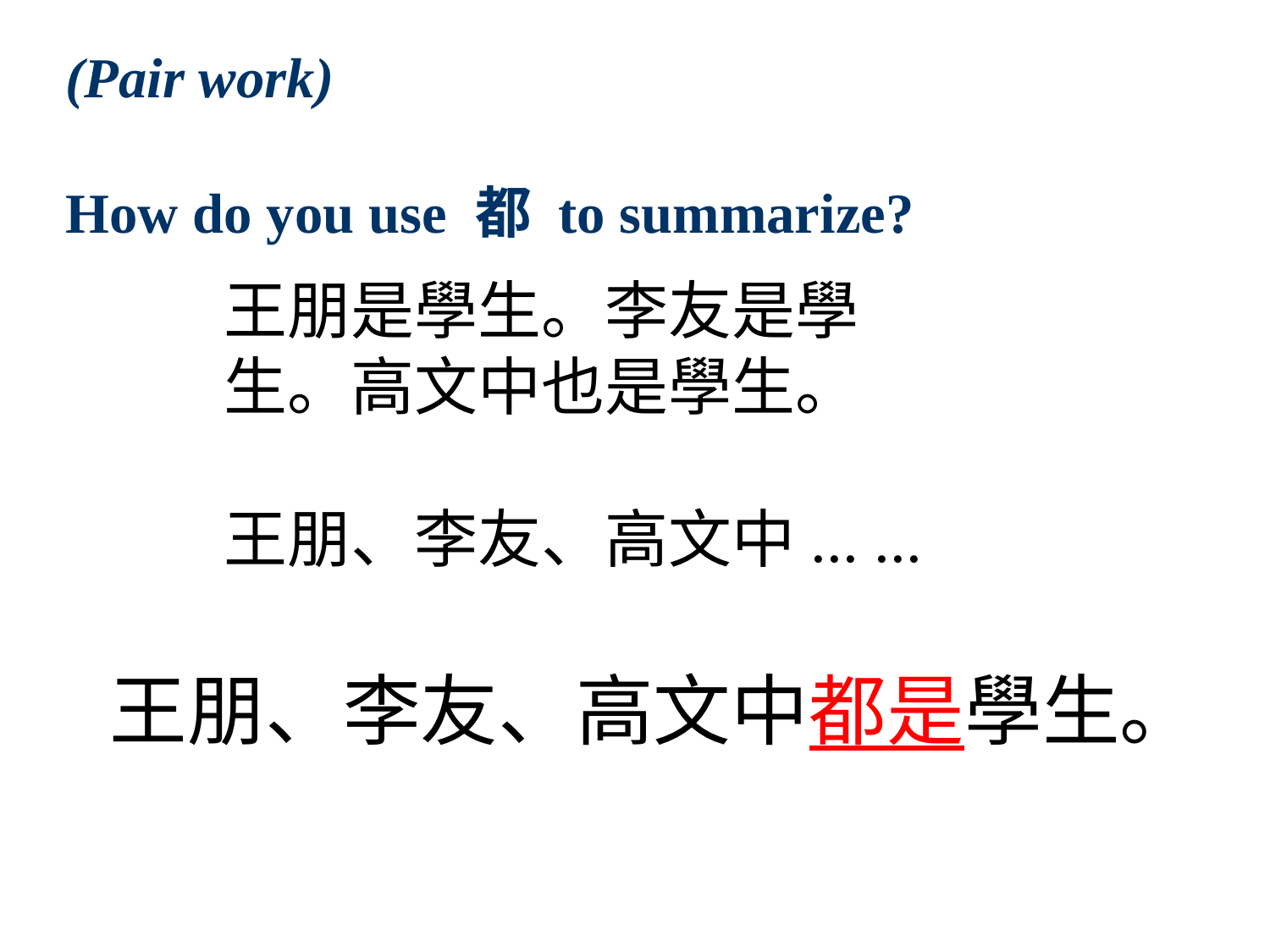

# (Pair work) How do you use 都 to summarize?
王朋是學生。李友是學生。高文中也是學生。

王朋、李友、高文中... ...
王朋、李友、高文中都是學生。